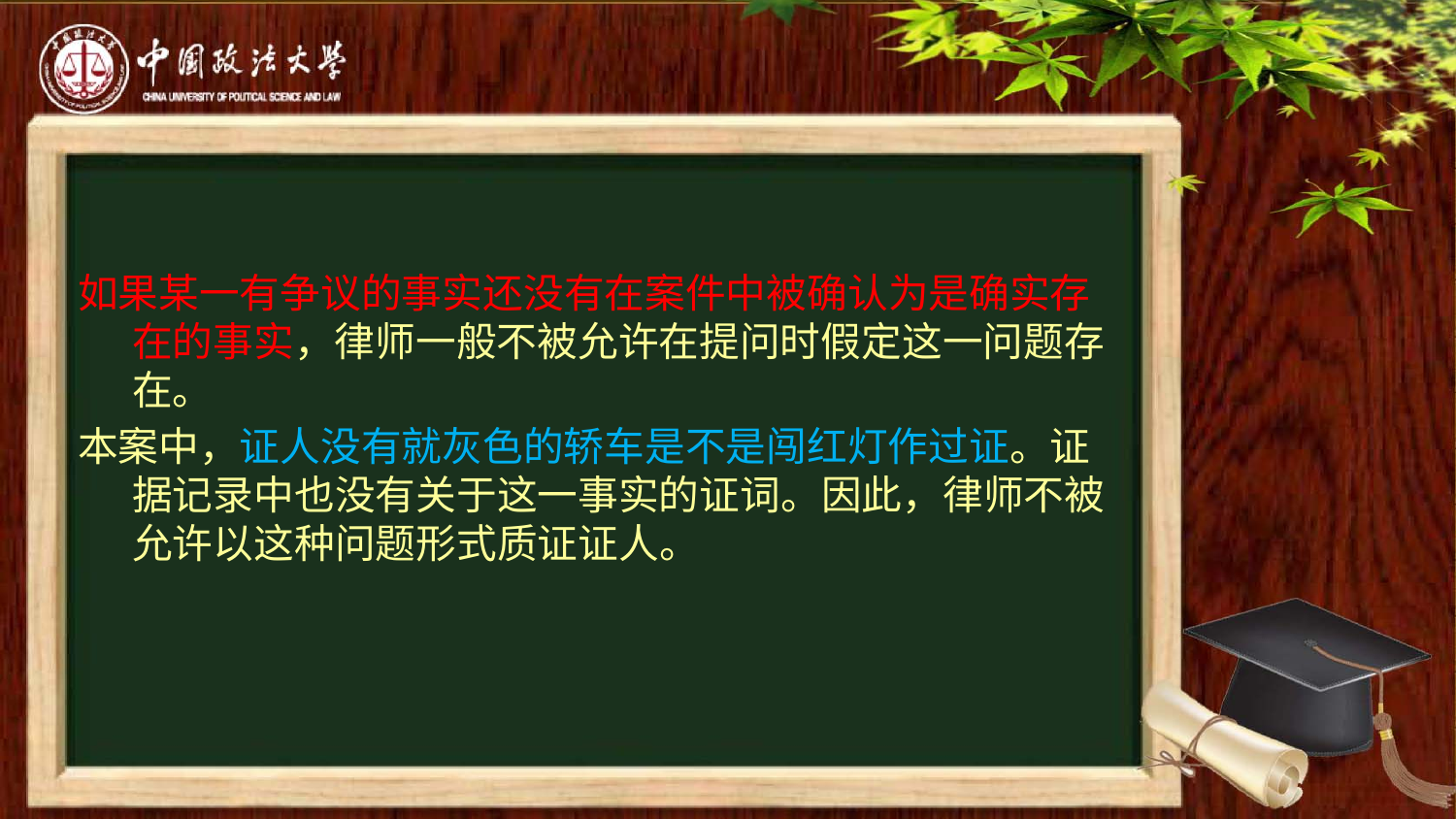

#
如果某一有争议的事实还没有在案件中被确认为是确实存在的事实，律师一般不被允许在提问时假定这一问题存在。
本案中，证人没有就灰色的轿车是不是闯红灯作过证。证据记录中也没有关于这一事实的证词。因此，律师不被允许以这种问题形式质证证人。